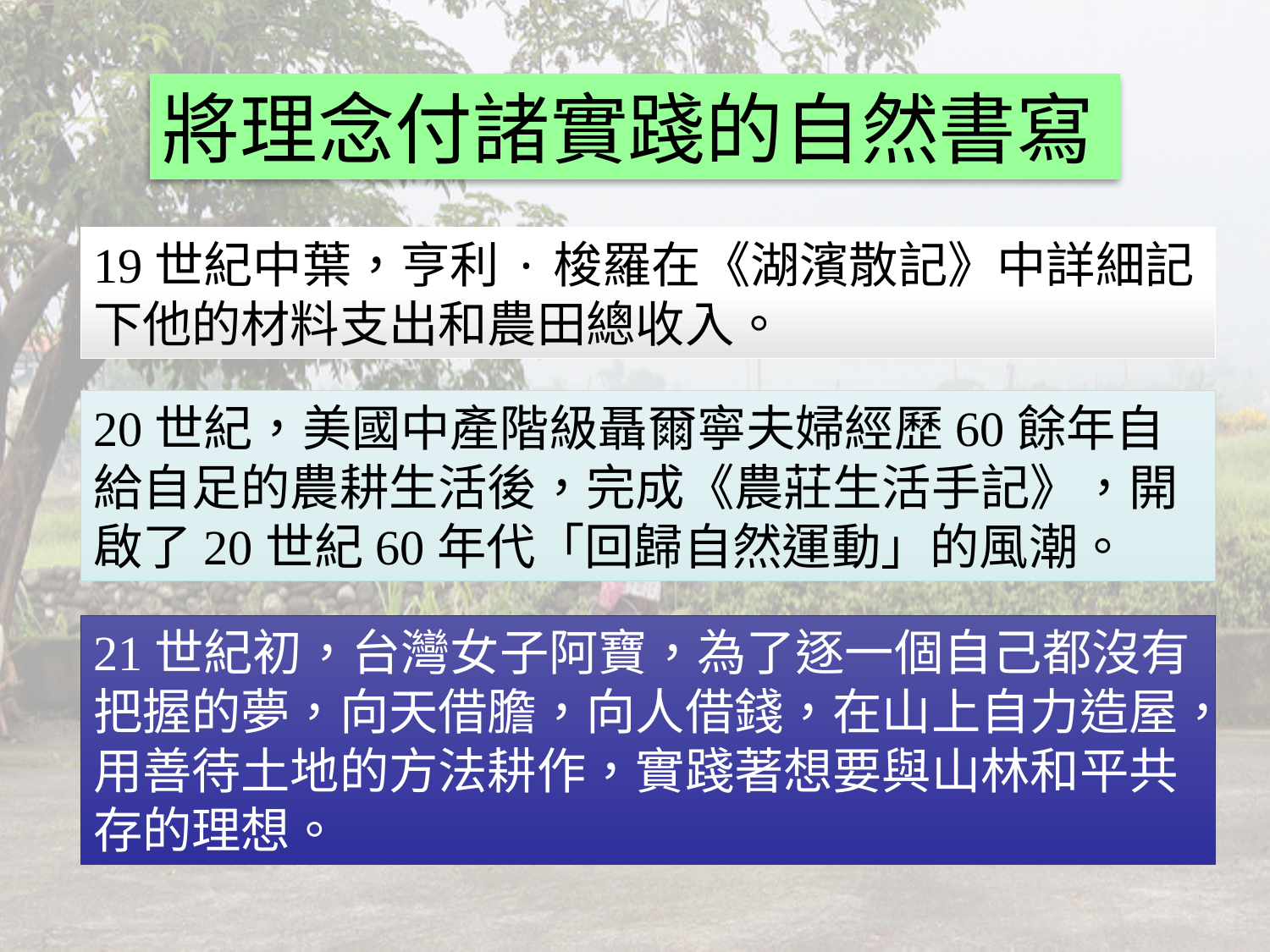

將理念付諸實踐的自然書寫
19世紀中葉，亨利·梭羅在《湖濱散記》中詳細記下他的材料支出和農田總收入。
20世紀，美國中產階級聶爾寧夫婦經歷60餘年自給自足的農耕生活後，完成《農莊生活手記》，開啟了20世紀60年代「回歸自然運動」的風潮。
21世紀初，台灣女子阿寶，為了逐一個自己都沒有把握的夢，向天借膽，向人借錢，在山上自力造屋，用善待土地的方法耕作，實踐著想要與山林和平共存的理想。